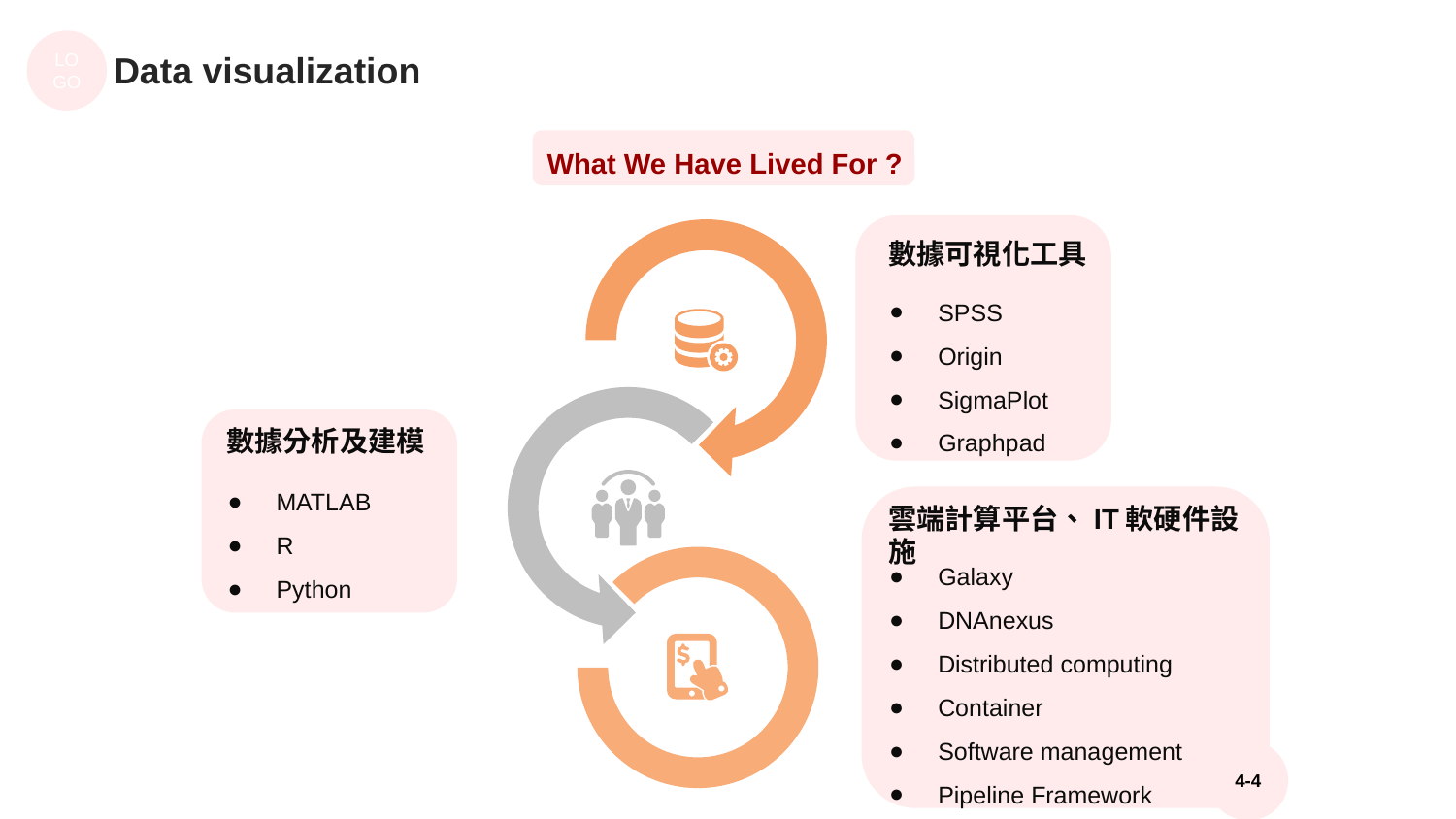

LOGO
Data visualization

What We Have Lived For ?

數據可視化工具
SPSS
Origin
SigmaPlot
Graphpad

數據分析及建模
MATLAB
R
Python

雲端計算平台、IT軟硬件設施
Galaxy
DNAnexus
Distributed computing
Container
Software management
Pipeline Framework
4-4